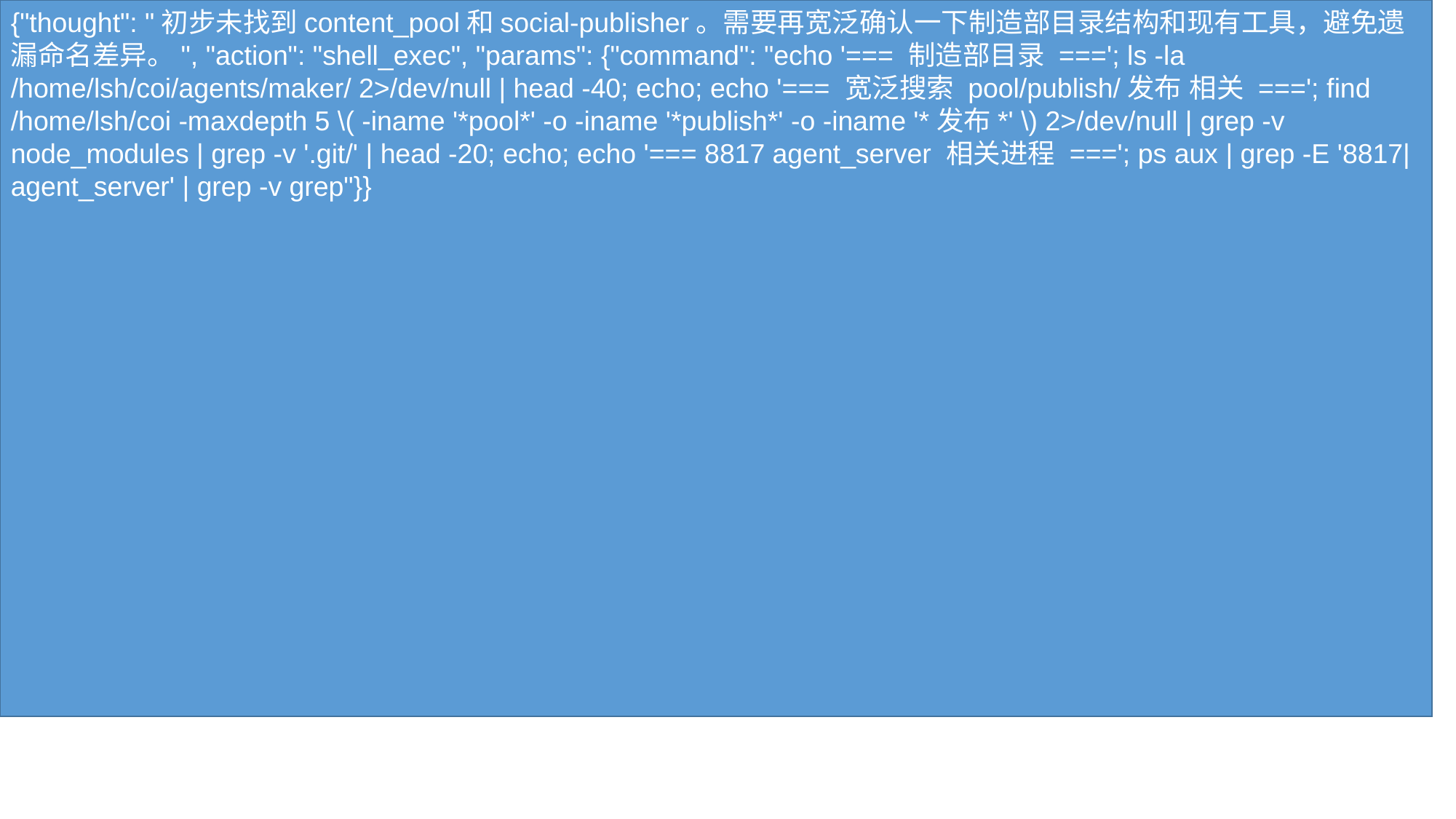

{"thought": "初步未找到content_pool和social-publisher。需要再宽泛确认一下制造部目录结构和现有工具，避免遗漏命名差异。", "action": "shell_exec", "params": {"command": "echo '=== 制造部目录 ==='; ls -la /home/lsh/coi/agents/maker/ 2>/dev/null | head -40; echo; echo '=== 宽泛搜索 pool/publish/发布 相关 ==='; find /home/lsh/coi -maxdepth 5 \( -iname '*pool*' -o -iname '*publish*' -o -iname '*发布*' \) 2>/dev/null | grep -v node_modules | grep -v '.git/' | head -20; echo; echo '=== 8817 agent_server 相关进程 ==='; ps aux | grep -E '8817|agent_server' | grep -v grep"}}
#